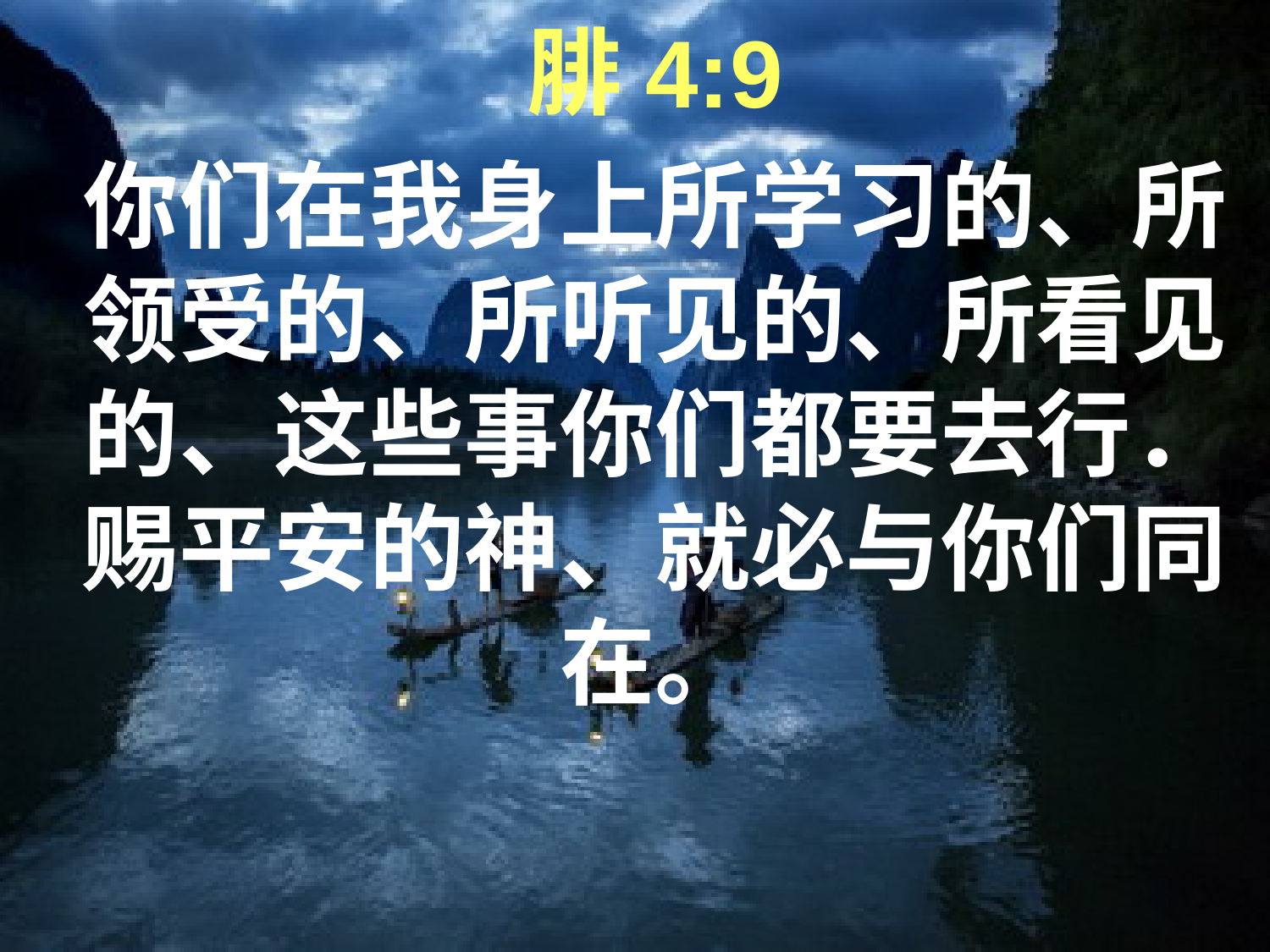

腓4:9
你们在我身上所学习的、所领受的、所听见的、所看见的、这些事你们都要去行．赐平安的神、就必与你们同在。